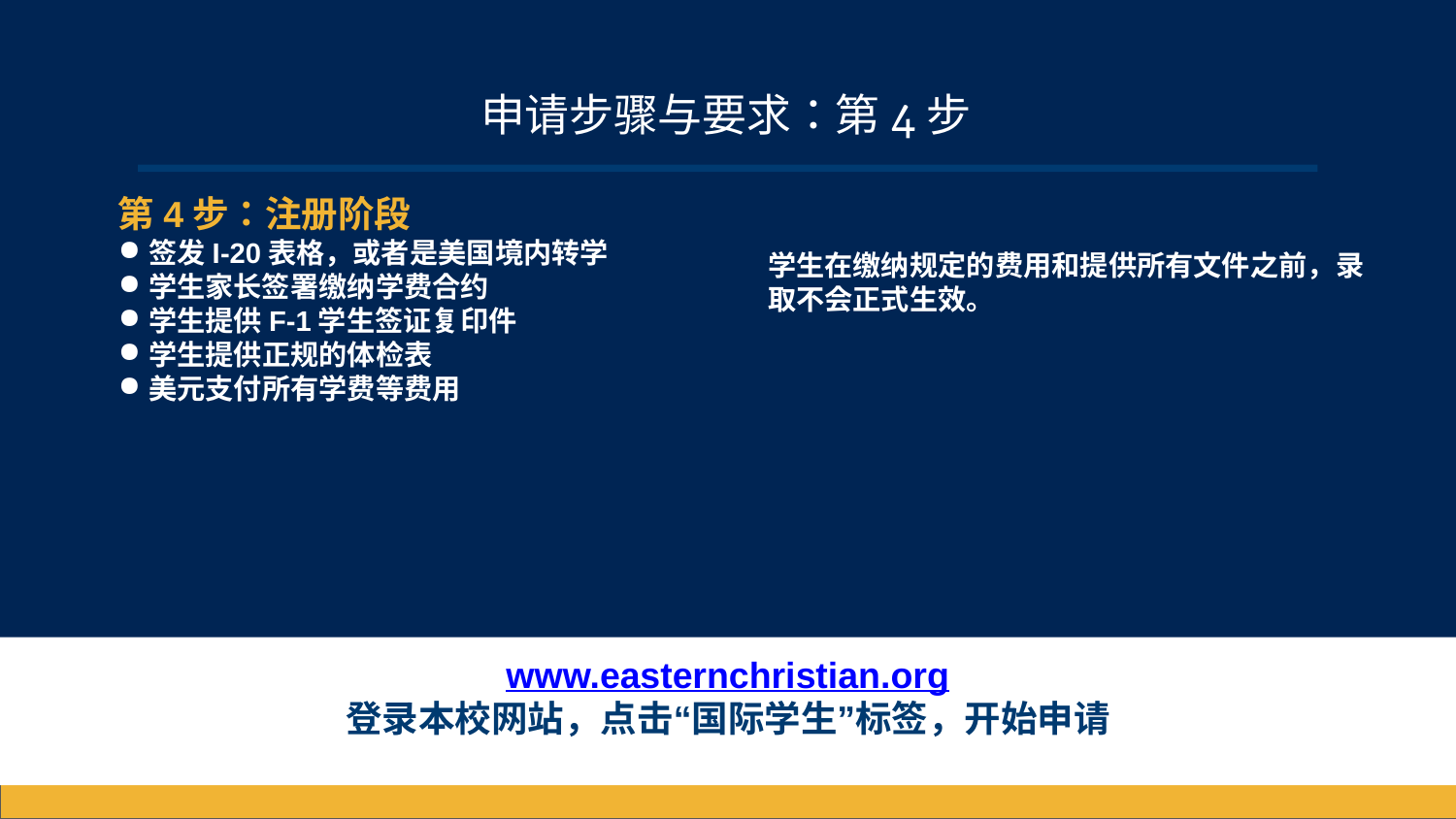

# 申请步骤与要求：第4步
第4步：注册阶段
签发I-20表格，或者是美国境内转学
学生家长签署缴纳学费合约
学生提供F-1学生签证复印件
学生提供正规的体检表
美元支付所有学费等费用

学生在缴纳规定的费用和提供所有文件之前，录取不会正式生效。

www.easternchristian.org
登录本校网站，点击“国际学生”标签，开始申请